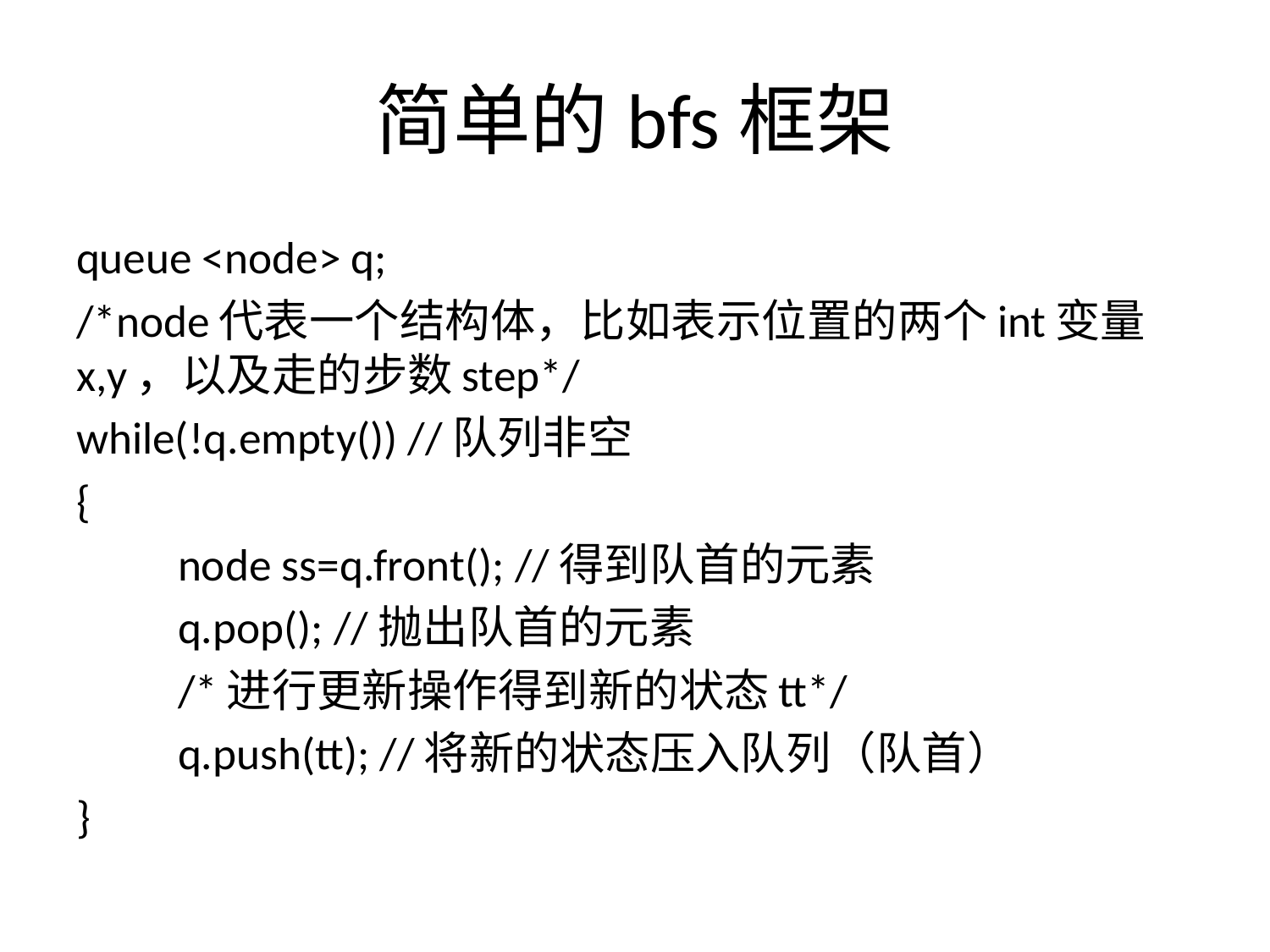

# 简单的bfs框架
queue <node> q;
/*node代表一个结构体，比如表示位置的两个int变量x,y，以及走的步数step*/
while(!q.empty()) //队列非空
{
	node ss=q.front(); //得到队首的元素
	q.pop(); //抛出队首的元素
	/*进行更新操作得到新的状态tt*/
	q.push(tt); //将新的状态压入队列（队首）
}